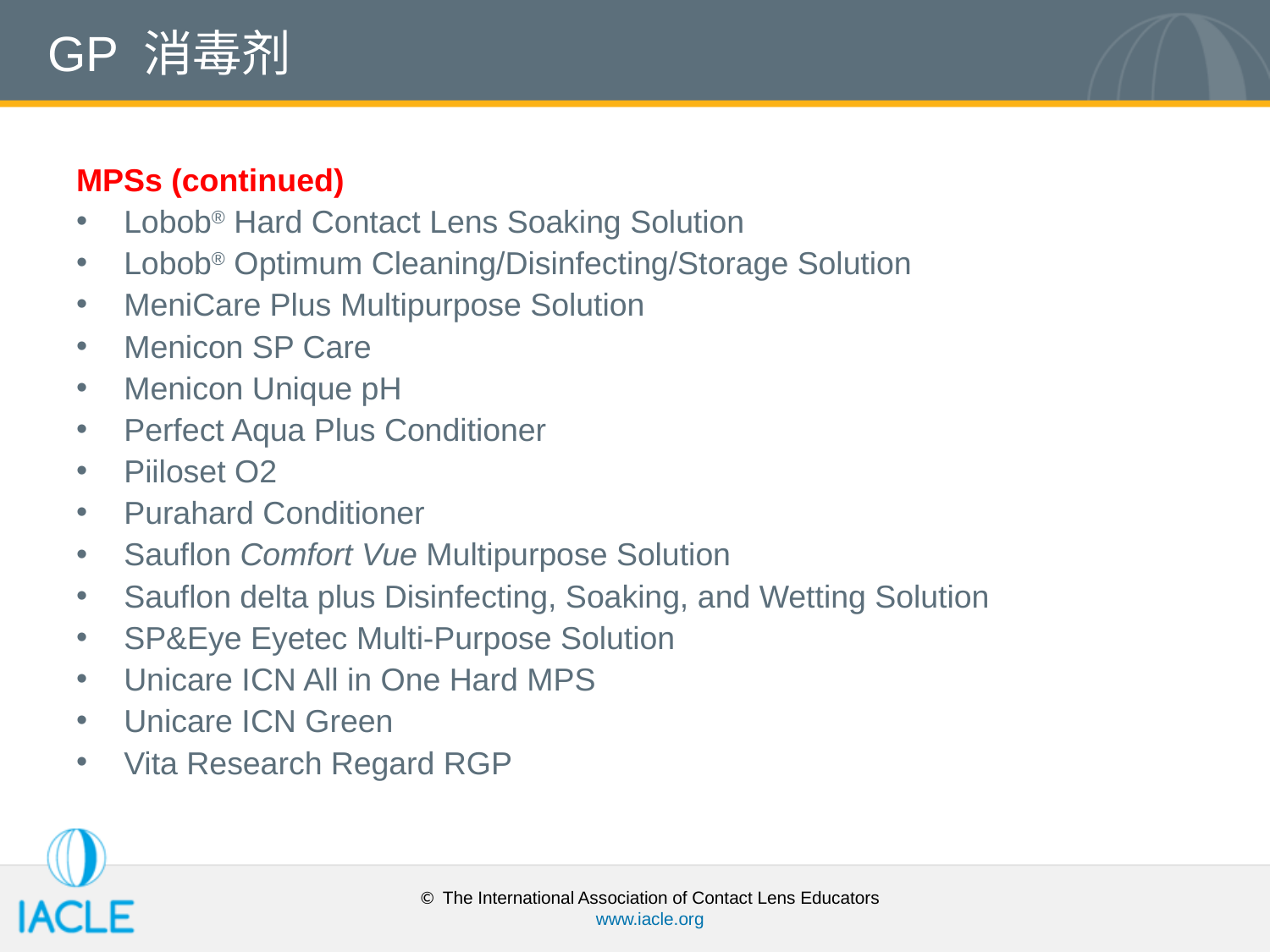

# GP 消毒剂
MPSs (continued)
Lobob® Hard Contact Lens Soaking Solution
Lobob® Optimum Cleaning/Disinfecting/Storage Solution
MeniCare Plus Multipurpose Solution
Menicon SP Care
Menicon Unique pH
Perfect Aqua Plus Conditioner
Piiloset O2
Purahard Conditioner
Sauflon Comfort Vue Multipurpose Solution
Sauflon delta plus Disinfecting, Soaking, and Wetting Solution
SP&Eye Eyetec Multi-Purpose Solution
Unicare ICN All in One Hard MPS
Unicare ICN Green
Vita Research Regard RGP

©  The International Association of Contact Lens Educators
www.iacle.org